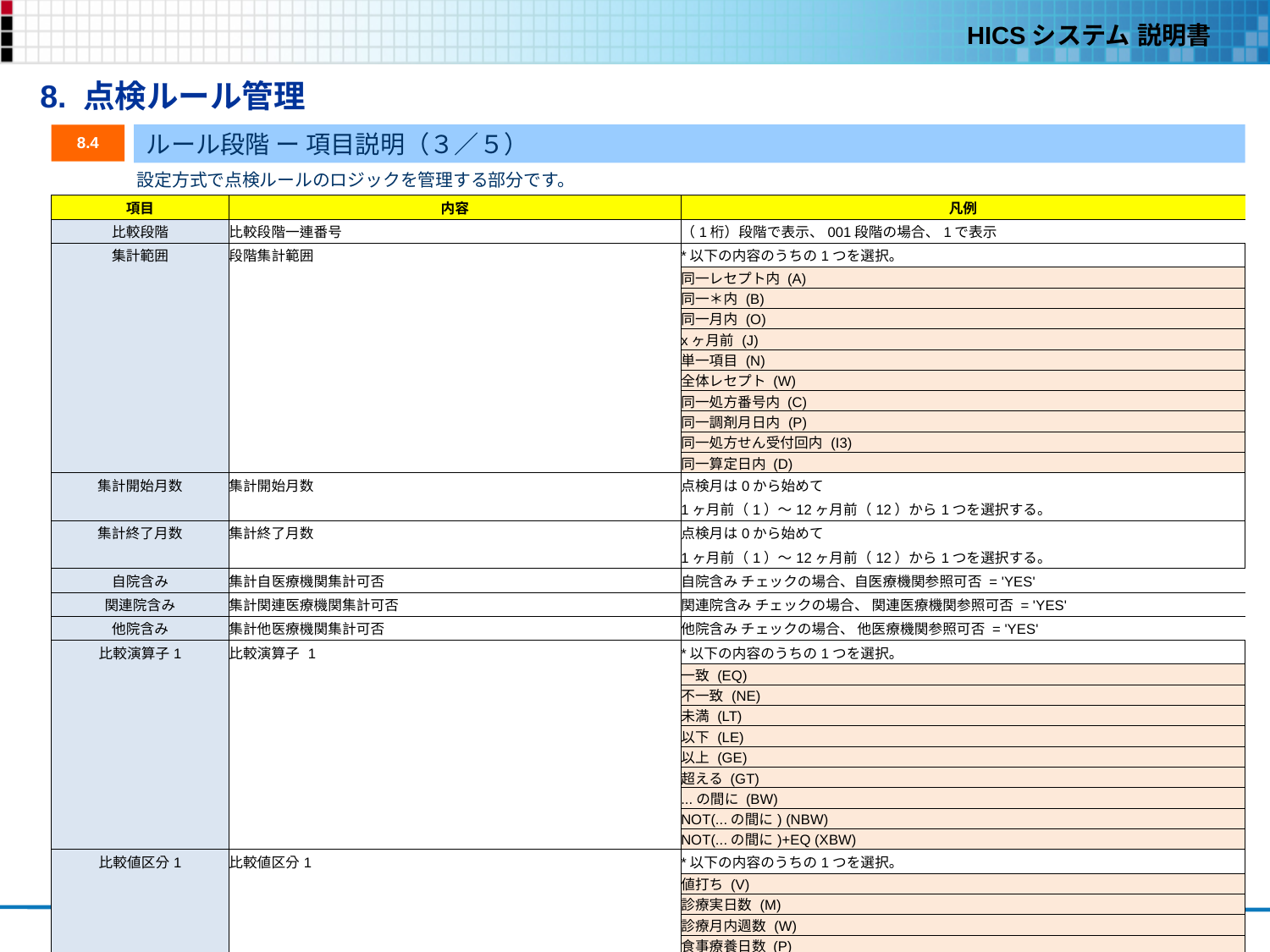

8. 点検ルール管理
ルール段階 ー 項目説明（３／５）
8.4
設定方式で点検ルールのロジックを管理する部分です。
| 項目 | 内容 | 凡例 |
| --- | --- | --- |
| 比較段階 | 比較段階一連番号 | （1桁）段階で表示、001段階の場合、1で表示 |
| 集計範囲 | 段階集計範囲 | \*以下の内容のうちの1つを選択。 |
|  |  | 同一レセプト内 (A) |
|  |  | 同一＊内 (B) |
|  |  | 同一月内 (O) |
|  |  | xヶ月前 (J) |
|  |  | 単一項目 (N) |
|  |  | 全体レセプト (W) |
|  |  | 同一処方番号内 (C) |
|  |  | 同一調剤月日内 (P) |
|  |  | 同一処方せん受付回内 (I3) |
|  |  | 同一算定日内 (D) |
| 集計開始月数 | 集計開始月数 | 点検月は0から始めて |
|  |  | 1ヶ月前（1）〜12ヶ月前（12）から1つを選択する。 |
| 集計終了月数 | 集計終了月数 | 点検月は0から始めて |
|  |  | 1ヶ月前（1）〜12ヶ月前（12）から1つを選択する。 |
| 自院含み | 集計自医療機関集計可否 | 自院含み チェックの場合、自医療機関参照可否 = 'YES' |
| 関連院含み | 集計関連医療機関集計可否 | 関連院含み チェックの場合、 関連医療機関参照可否 = 'YES' |
| 他院含み | 集計他医療機関集計可否 | 他院含み チェックの場合、 他医療機関参照可否 = 'YES' |
| 比較演算子1 | 比較演算子 1 | \*以下の内容のうちの1つを選択。 |
|  |  | 一致 (EQ) |
|  |  | 不一致 (NE) |
|  |  | 未満 (LT) |
|  |  | 以下 (LE) |
|  |  | 以上 (GE) |
|  |  | 超える (GT) |
|  |  | ...の間に (BW) |
|  |  | NOT(...の間に) (NBW) |
|  |  | NOT(...の間に)+EQ (XBW) |
| 比較値区分1 | 比較値区分1 | \*以下の内容のうちの1つを選択。 |
|  |  | 値打ち (V) |
|  |  | 診療実日数 (M) |
|  |  | 診療月内週数 (W) |
|  |  | 食事療養日数 (P) |
|  |  | 診療実日数-食事療養日数 (E) |
|  |  | 比較集計 (S) |
18